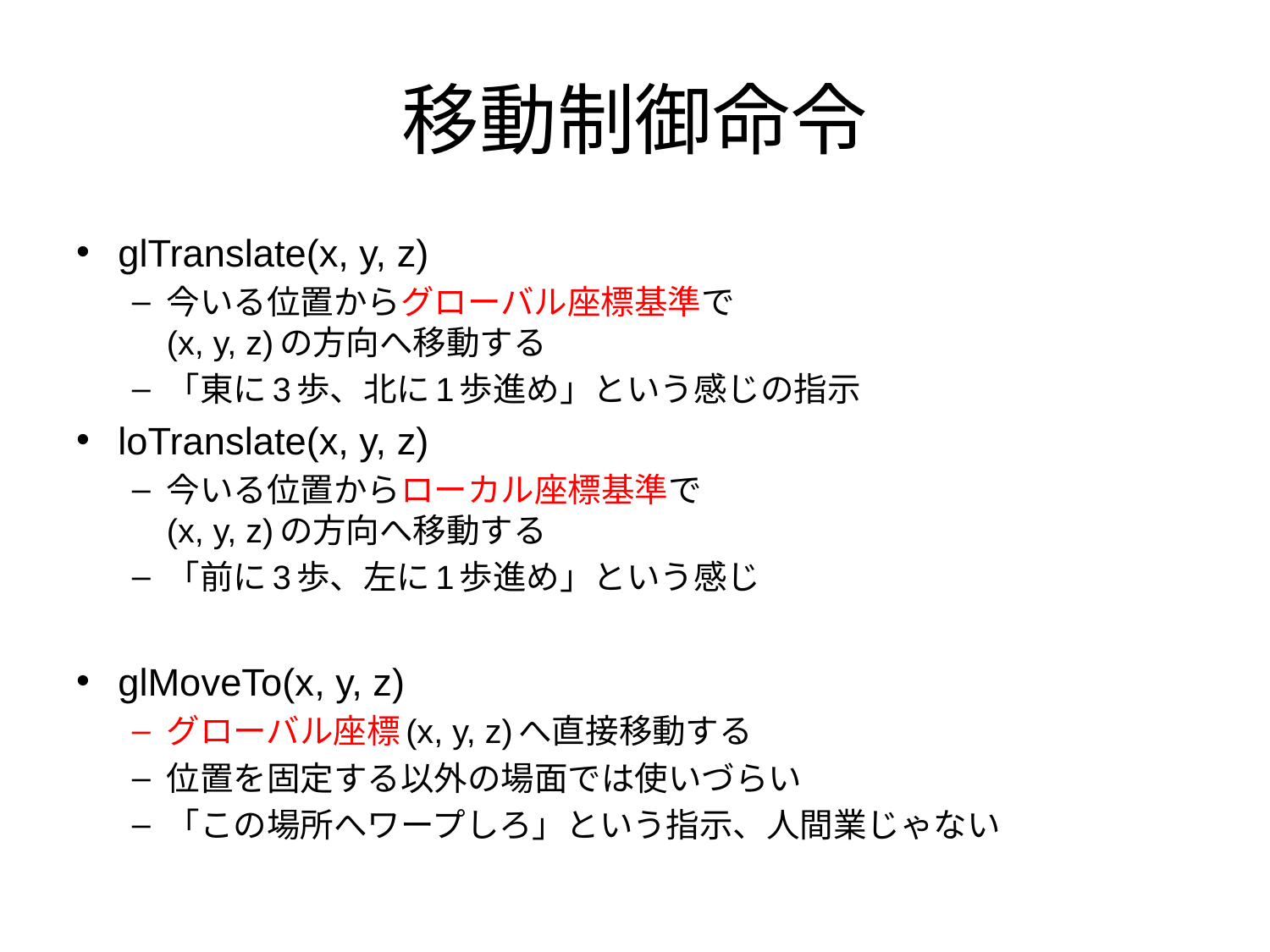

# 移動制御命令
glTranslate(x, y, z)
今いる位置からグローバル座標基準で
(x, y, z)の方向へ移動する
「東に3歩、北に1歩進め」という感じの指示
loTranslate(x, y, z)
今いる位置からローカル座標基準で
(x, y, z)の方向へ移動する
「前に3歩、左に1歩進め」という感じ

glMoveTo(x, y, z)
グローバル座標(x, y, z)へ直接移動する
位置を固定する以外の場面では使いづらい
「この場所へワープしろ」という指示、人間業じゃない